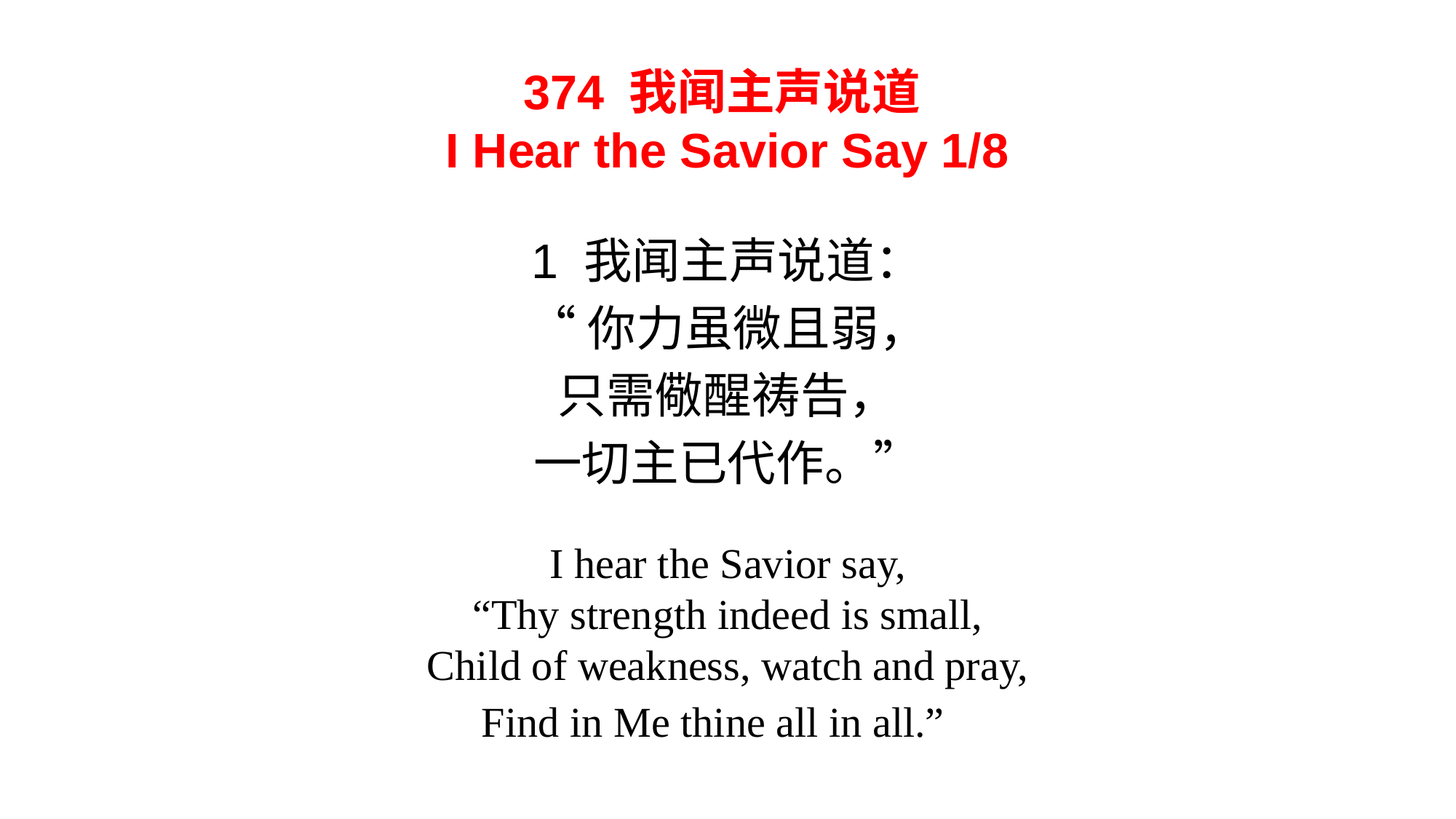

374 我闻主声说道
I Hear the Savior Say 1/8
1 我闻主声说道：
“你力虽微且弱，
只需儆醒祷告，
一切主已代作。”

I hear the Savior say,
“Thy strength indeed is small,
Child of weakness, watch and pray,
Find in Me thine all in all.”